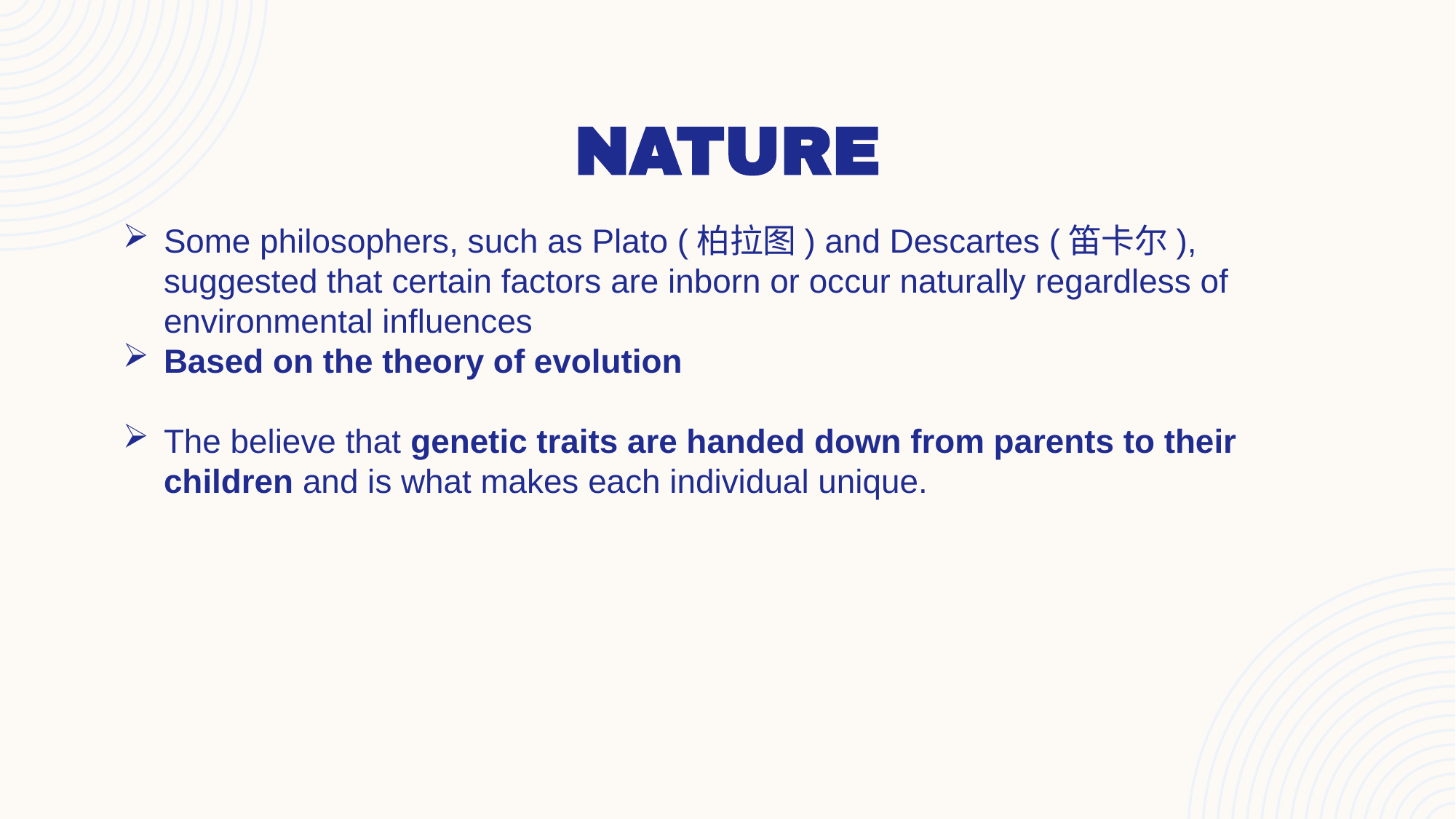

# Nature
Some philosophers, such as Plato (柏拉图) and Descartes (笛卡尔), suggested that certain factors are inborn or occur naturally regardless of environmental influences
Based on the theory of evolution

The believe that genetic traits are handed down from parents to their children and is what makes each individual unique.